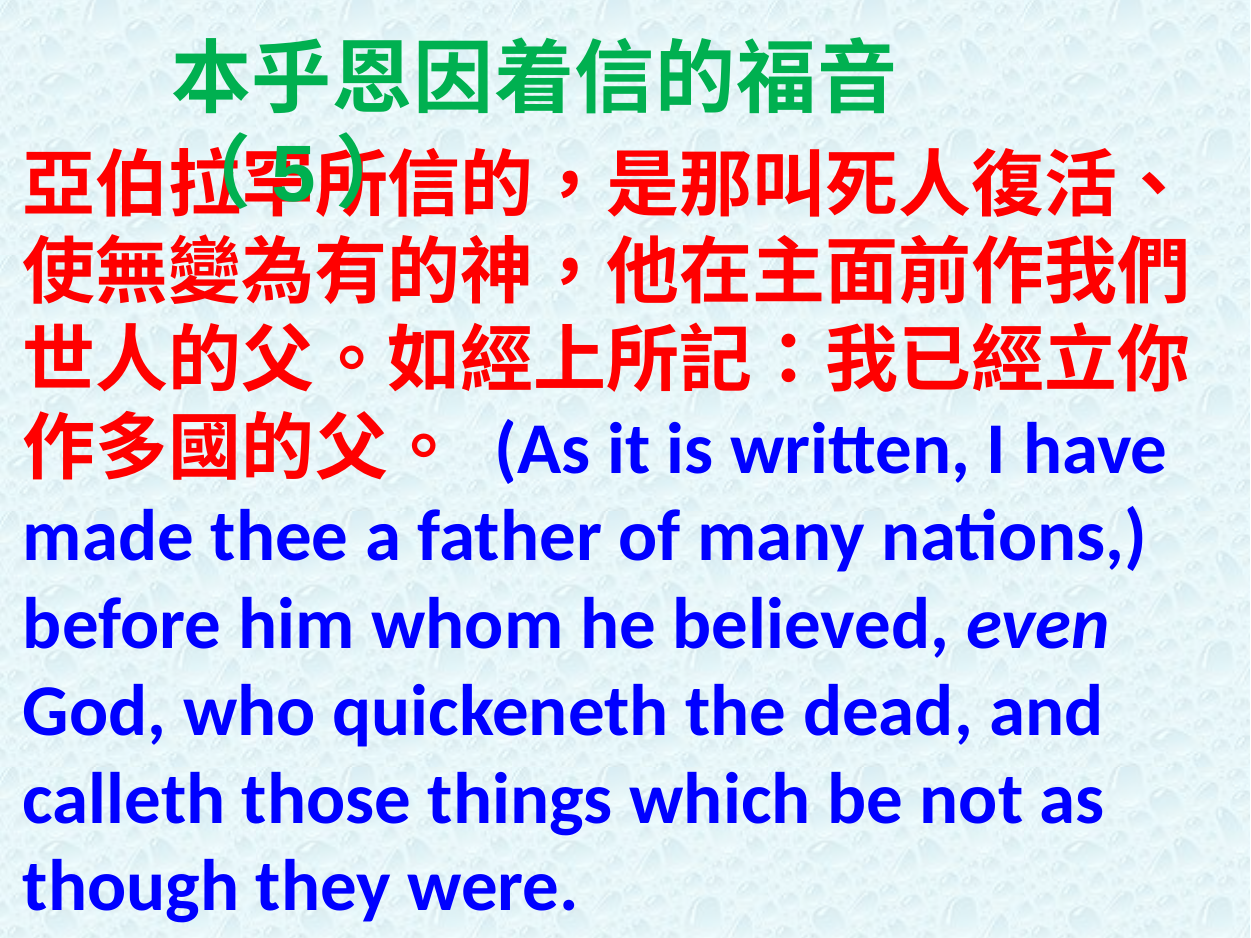

本乎恩因着信的福音（5）
亞伯拉罕所信的，是那叫死人復活、使無變為有的神，他在主面前作我們世人的父。如經上所記：我已經立你作多國的父。 (As it is written, I have made thee a father of many nations,) before him whom he believed, even God, who quickeneth the dead, and calleth those things which be not as though they were.